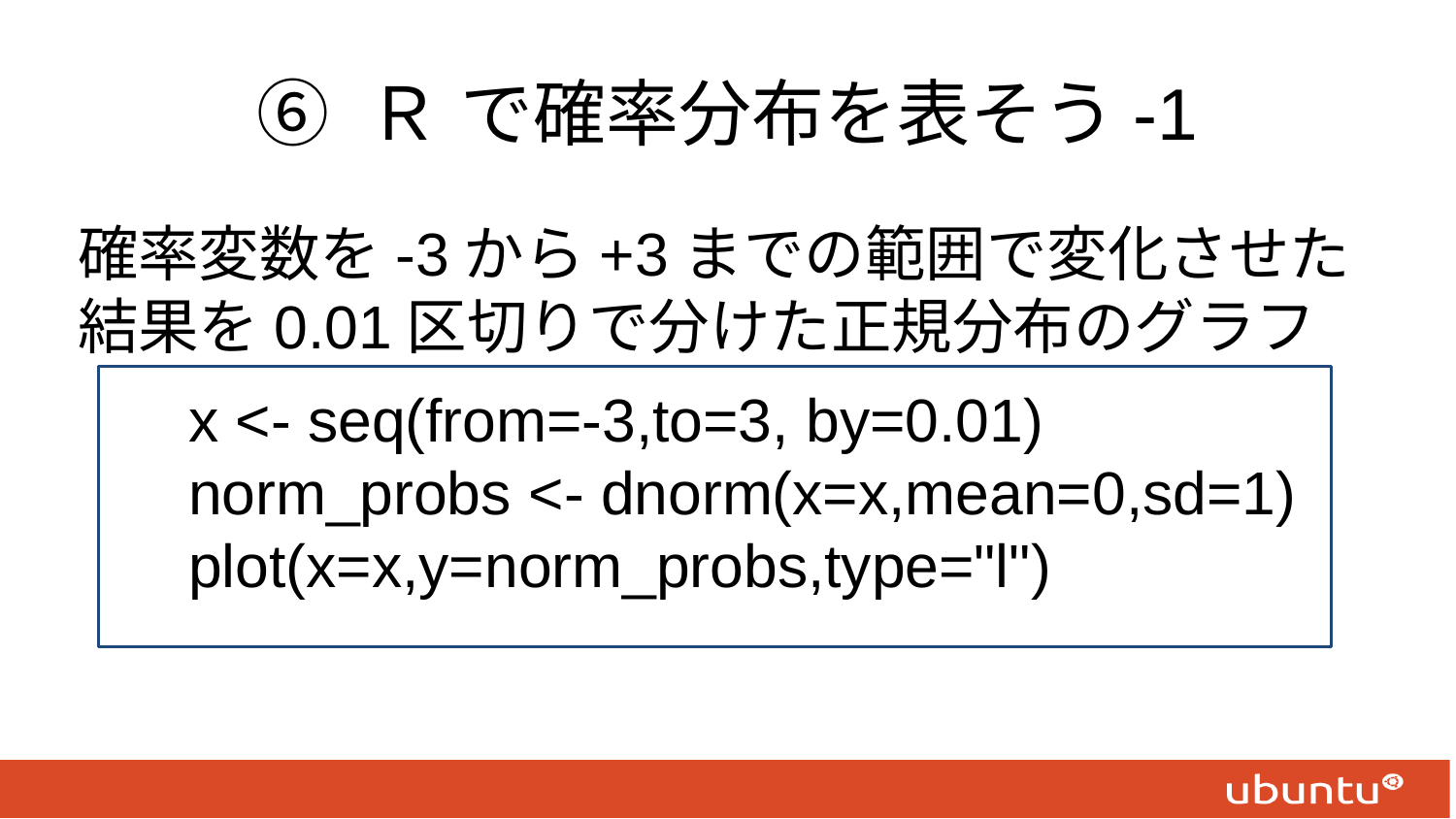

# ⑥ Ｒ で確率分布を表そう-1
確率変数を-3から+3までの範囲で変化させた結果を0.01区切りで分けた正規分布のグラフ
　x <- seq(from=-3,to=3, by=0.01)
　norm_probs <- dnorm(x=x,mean=0,sd=1)
　plot(x=x,y=norm_probs,type="l")